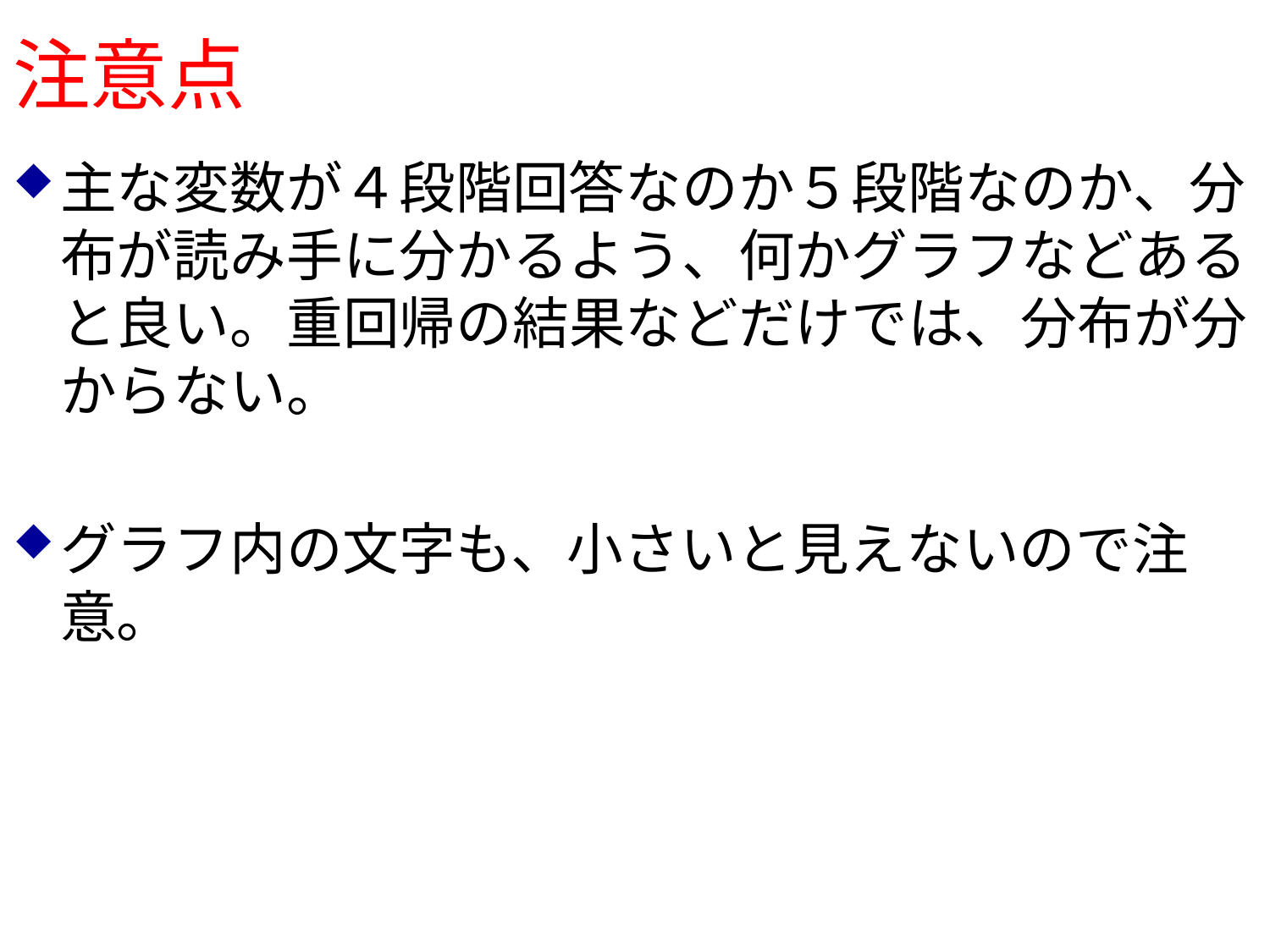

# 注意点
主な変数が４段階回答なのか５段階なのか、分布が読み手に分かるよう、何かグラフなどあると良い。重回帰の結果などだけでは、分布が分からない。

グラフ内の文字も、小さいと見えないので注意。